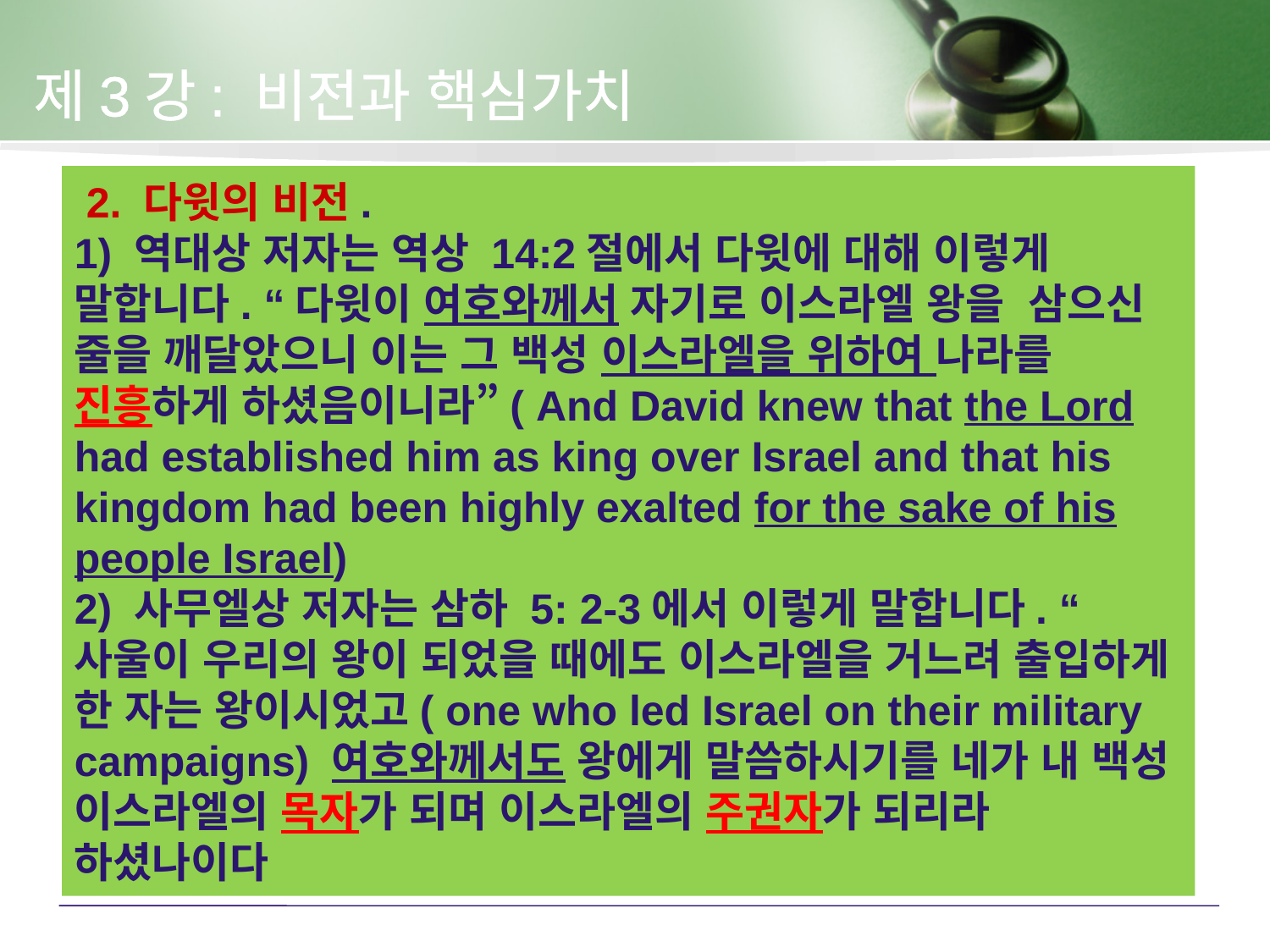

제3강: 비전과 핵심가치

 2. 다윗의 비전.
1) 역대상 저자는 역상 14:2절에서 다윗에 대해 이렇게 말합니다. “다윗이 여호와께서 자기로 이스라엘 왕을  삼으신 줄을 깨달았으니 이는 그 백성 이스라엘을 위하여 나라를 진흥하게 하셨음이니라”( And David knew that the Lord had established him as king over Israel and that his kingdom had been highly exalted for the sake of his people Israel)
2) 사무엘상 저자는 삼하 5: 2-3에서 이렇게 말합니다. “사울이 우리의 왕이 되었을 때에도 이스라엘을 거느려 출입하게 한 자는 왕이시었고( one who led Israel on their military campaigns) 여호와께서도 왕에게 말씀하시기를 네가 내 백성 이스라엘의 목자가 되며 이스라엘의 주권자가 되리라 하셨나이다